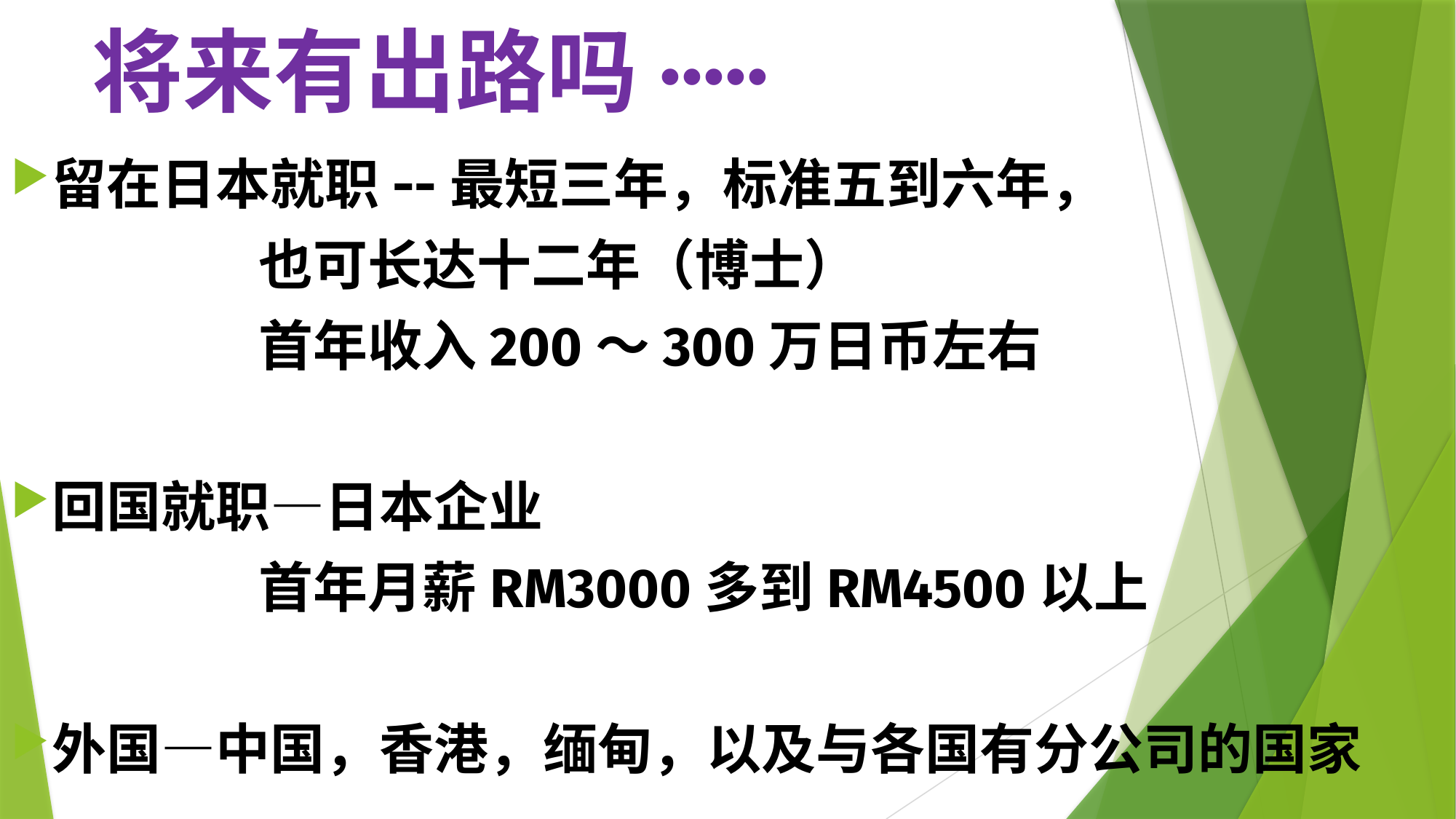

# 将来有出路吗·····
留在日本就职--最短三年，标准五到六年，
                   也可长达十二年（博士）
                   首年收入200～300万日币左右

回国就职—日本企业
                   首年月薪RM3000多到RM4500以上

外国—中国，香港，缅甸，以及与各国有分公司的国家